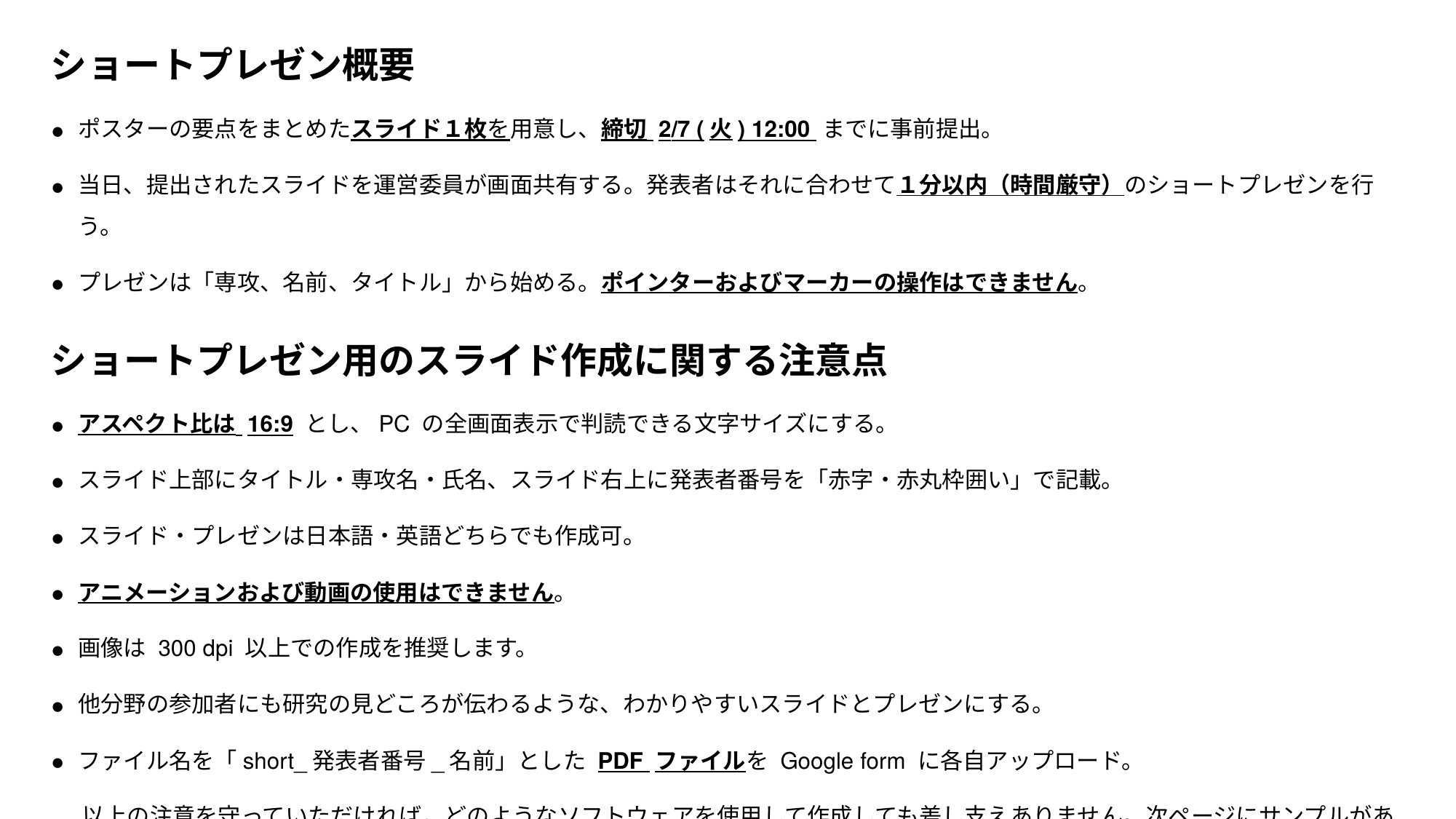

ショートプレゼン概要
ポスターの要点をまとめたスライド１枚を用意し、締切 2/7 (火) 12:00 までに事前提出。
当日、提出されたスライドを運営委員が画面共有する。発表者はそれに合わせて１分以内（時間厳守）のショートプレゼンを行う。
プレゼンは「専攻、名前、タイトル」から始める。ポインターおよびマーカーの操作はできません。
ショートプレゼン用のスライド作成に関する注意点
アスペクト比は 16:9 とし、PC の全画面表示で判読できる文字サイズにする。
スライド上部にタイトル・専攻名・氏名、スライド右上に発表者番号を「赤字・赤丸枠囲い」で記載。
スライド・プレゼンは日本語・英語どちらでも作成可。
アニメーションおよび動画の使用はできません。
画像は 300 dpi 以上での作成を推奨します。
他分野の参加者にも研究の見どころが伝わるような、わかりやすいスライドとプレゼンにする。
ファイル名を「short_発表者番号_名前」とした PDF ファイルを Google form に各自アップロード。
    以上の注意を守っていただければ，どのようなソフトウェアを使用して作成しても差し支えありません。次ページにサンプルがあります。